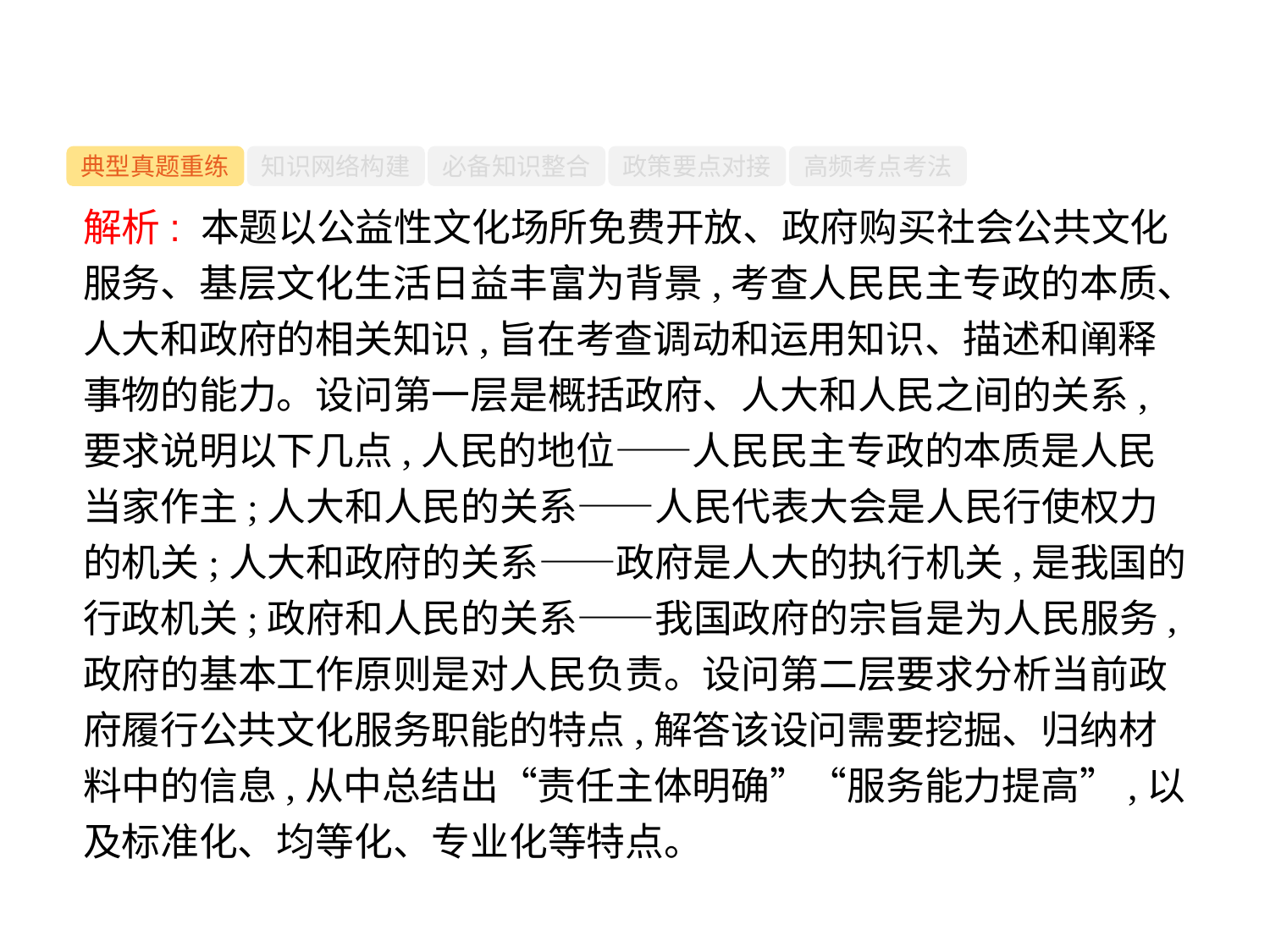

-36-
典型真题重练
知识网络构建
必备知识整合
政策要点对接
高频考点考法
解析: 本题以公益性文化场所免费开放、政府购买社会公共文化服务、基层文化生活日益丰富为背景,考查人民民主专政的本质、人大和政府的相关知识,旨在考查调动和运用知识、描述和阐释事物的能力。设问第一层是概括政府、人大和人民之间的关系,要求说明以下几点,人民的地位——人民民主专政的本质是人民当家作主;人大和人民的关系——人民代表大会是人民行使权力的机关;人大和政府的关系——政府是人大的执行机关,是我国的行政机关;政府和人民的关系——我国政府的宗旨是为人民服务,政府的基本工作原则是对人民负责。设问第二层要求分析当前政府履行公共文化服务职能的特点,解答该设问需要挖掘、归纳材料中的信息,从中总结出“责任主体明确”“服务能力提高”,以及标准化、均等化、专业化等特点。